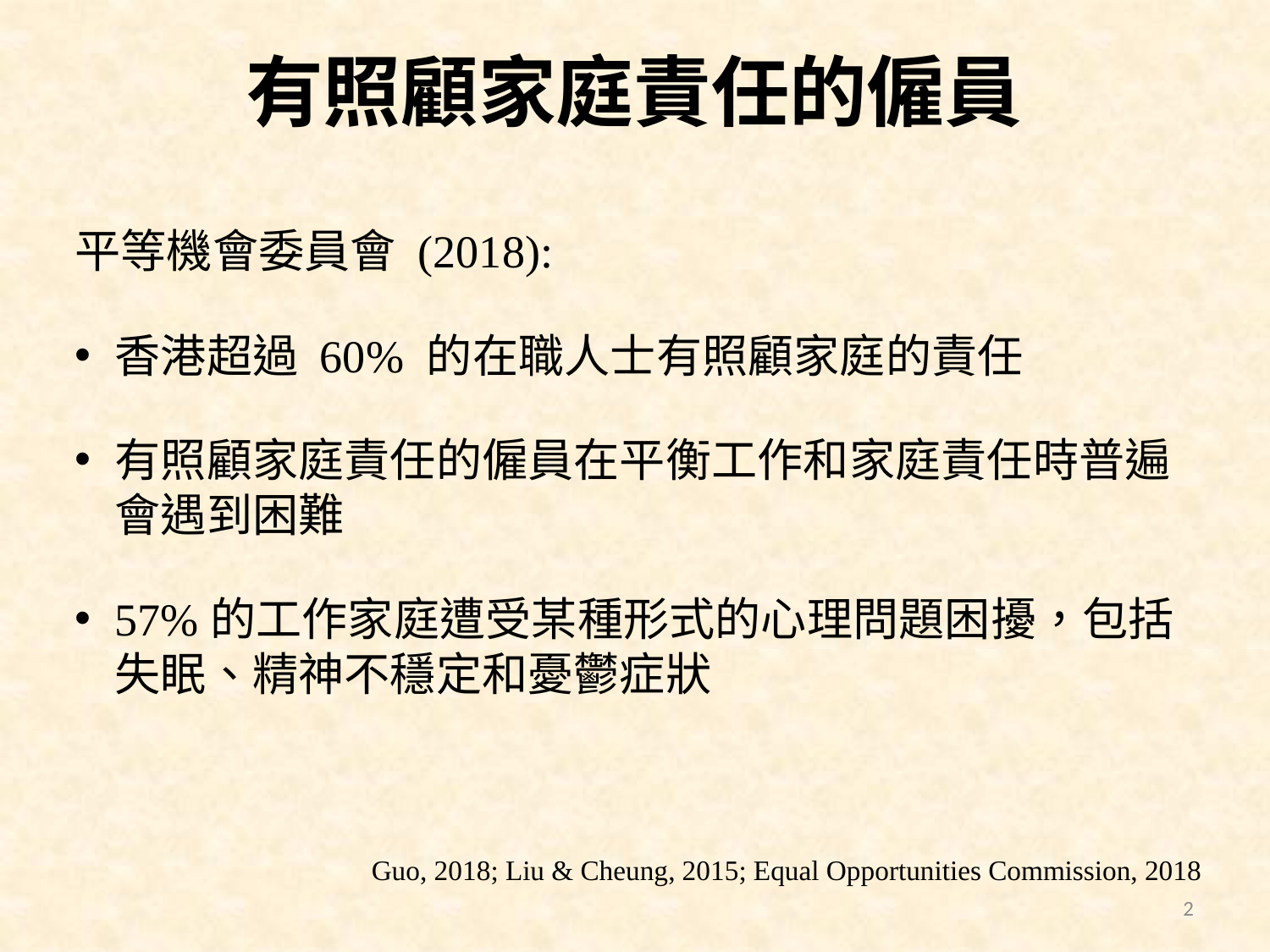

有照顧家庭責任的僱員
平等機會委員會 (2018):

香港超過 60% 的在職人士有照顧家庭的責任

有照顧家庭責任的僱員在平衡工作和家庭責任時普遍會遇到困難

57%的工作家庭遭受某種形式的心理問題困擾，包括失眠、精神不穩定和憂鬱症狀

Guo, 2018; Liu & Cheung, 2015; Equal Opportunities Commission, 2018
2